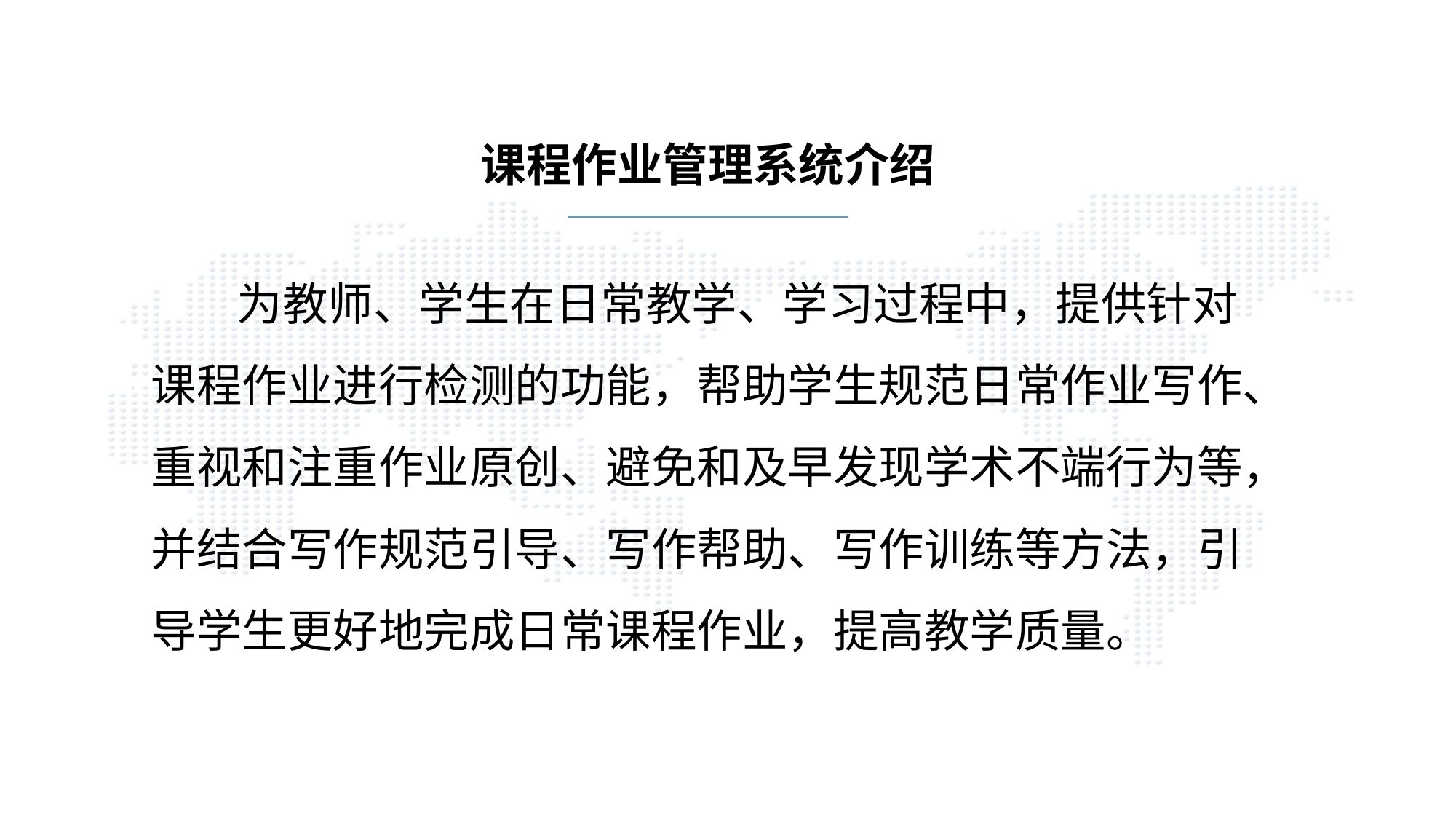

课程作业管理系统介绍
为教师、学生在日常教学、学习过程中，提供针对课程作业进行检测的功能，帮助学生规范日常作业写作、重视和注重作业原创、避免和及早发现学术不端行为等，并结合写作规范引导、写作帮助、写作训练等方法，引导学生更好地完成日常课程作业，提高教学质量。